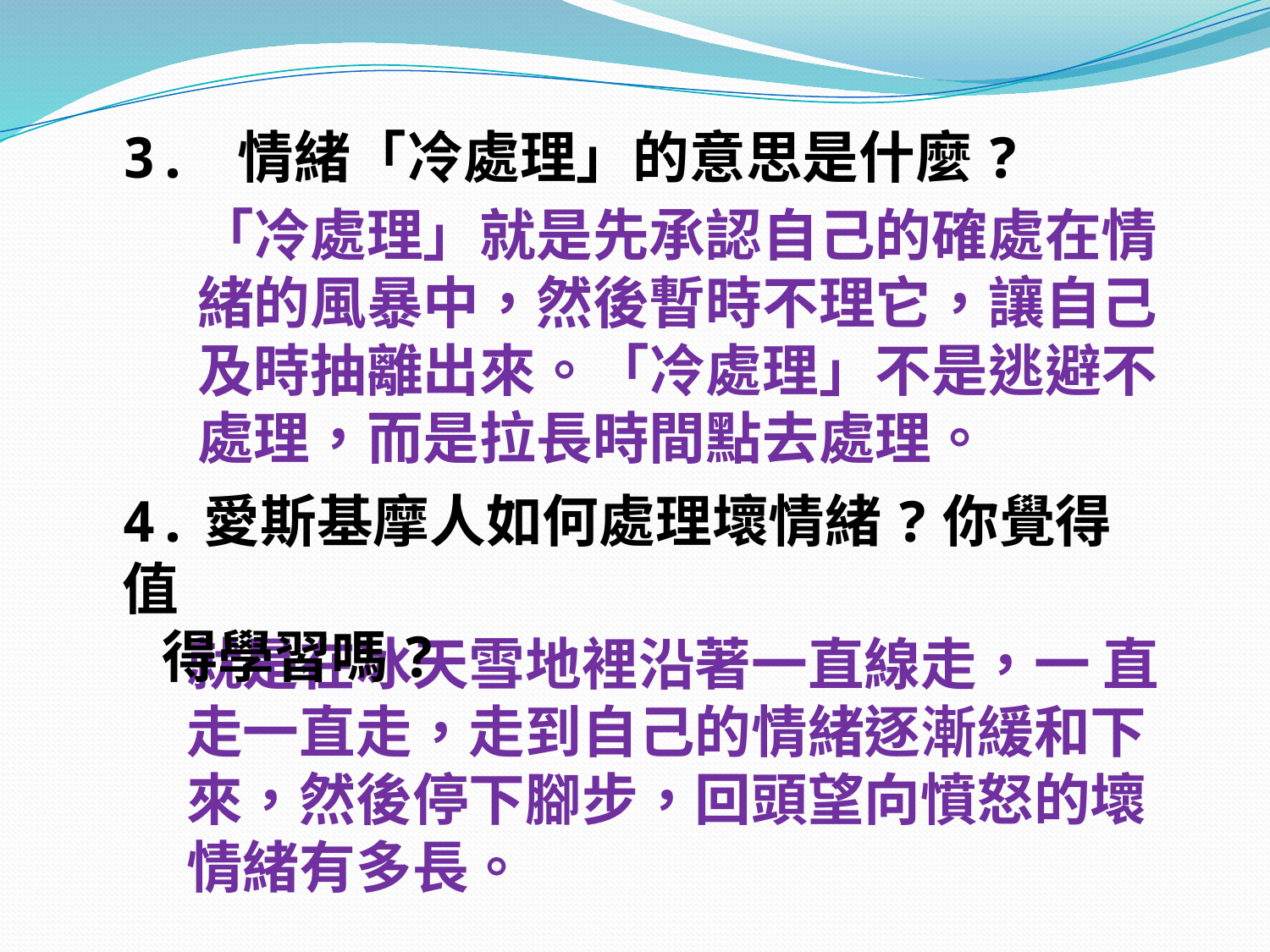

3. 情緒「冷處理」的意思是什麼?
「冷處理」就是先承認自己的確處在情緒的風暴中，然後暫時不理它，讓自己及時抽離出來。「冷處理」不是逃避不處理，而是拉長時間點去處理。
4.愛斯基摩人如何處理壞情緒?你覺得值
  得學習嗎?
就是在冰天雪地裡沿著一直線走，一 直走一直走，走到自己的情緒逐漸緩和下來，然後停下腳步，回頭望向憤怒的壞情緒有多長。